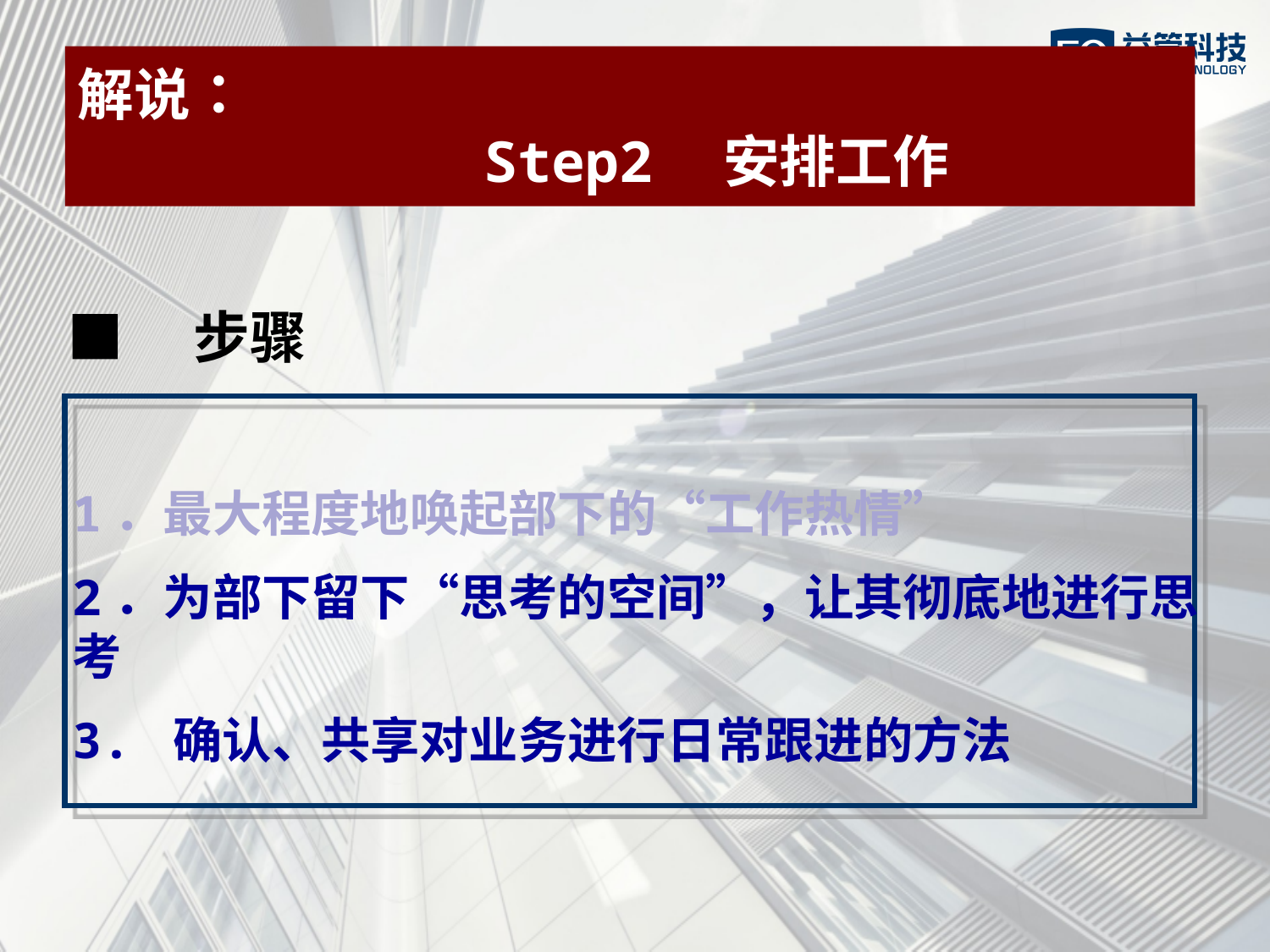

解说：
            Step2　安排工作
■　步骤

1．最大程度地唤起部下的“工作热情”
2．为部下留下“思考的空间”，让其彻底地进行思考
3. 确认、共享对业务进行日常跟进的方法